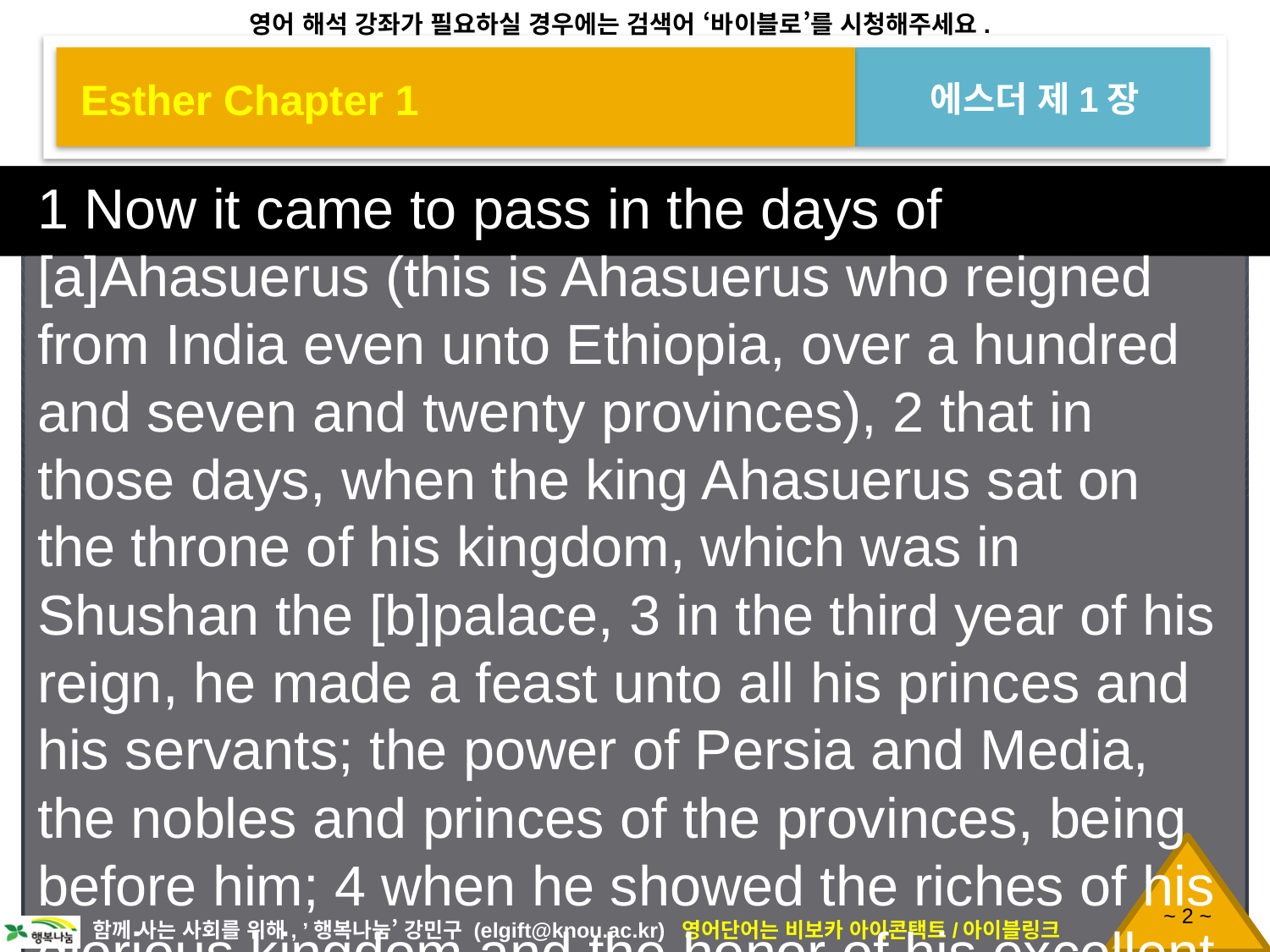

Esther Chapter 1
에스더 제1장
1 Now it came to pass in the days of [a]Ahasuerus (this is Ahasuerus who reigned from India even unto Ethiopia, over a hundred and seven and twenty provinces), 2 that in those days, when the king Ahasuerus sat on the throne of his kingdom, which was in Shushan the [b]palace, 3 in the third year of his reign, he made a feast unto all his princes and his servants; the power of Persia and Media, the nobles and princes of the provinces, being before him; 4 when he showed the riches of his glorious kingdom and the honor of his excellent